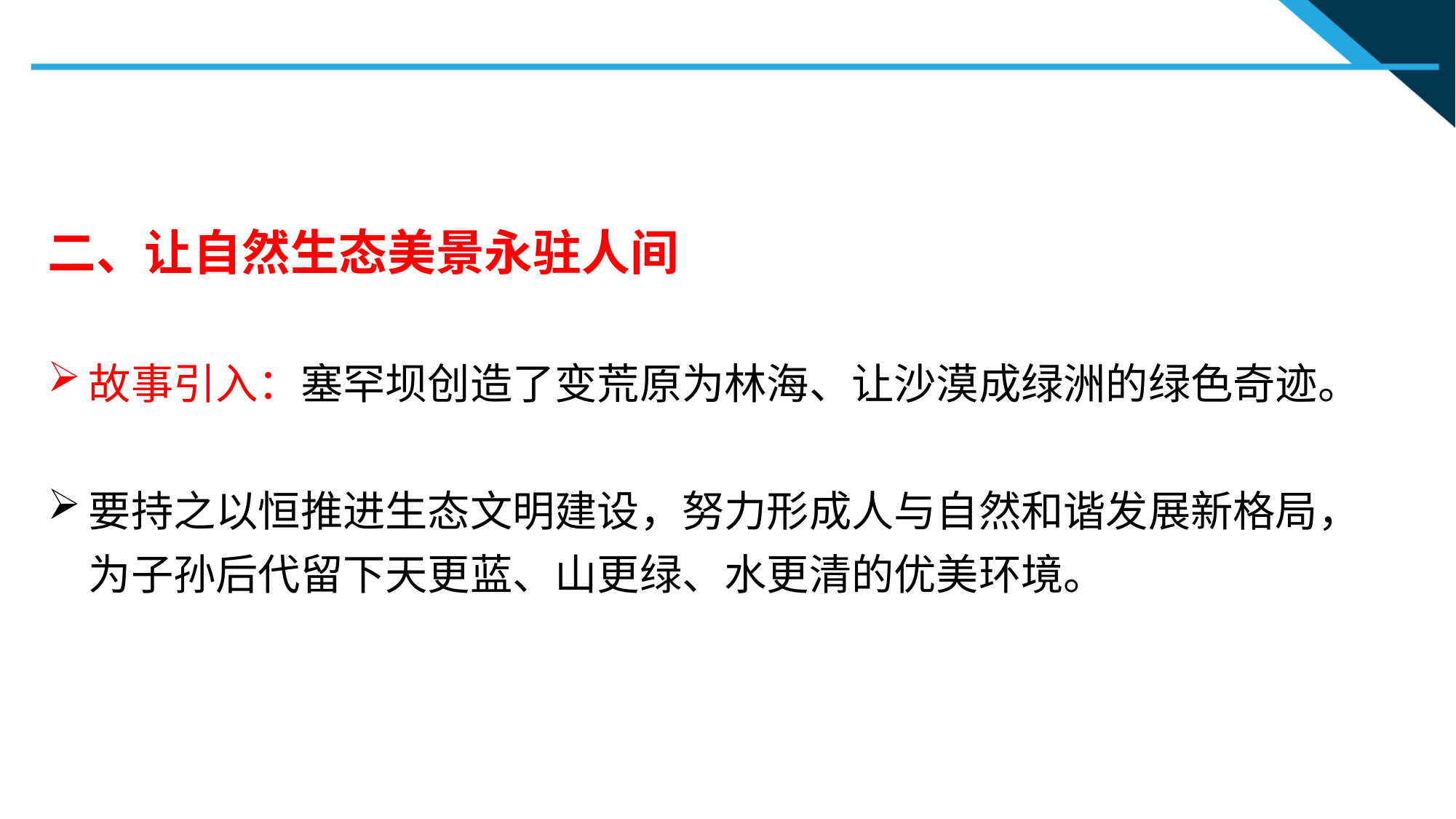

二、让自然生态美景永驻人间

故事引入：塞罕坝创造了变荒原为林海、让沙漠成绿洲的绿色奇迹。

要持之以恒推进生态文明建设，努力形成人与自然和谐发展新格局，为子孙后代留下天更蓝、山更绿、水更清的优美环境。